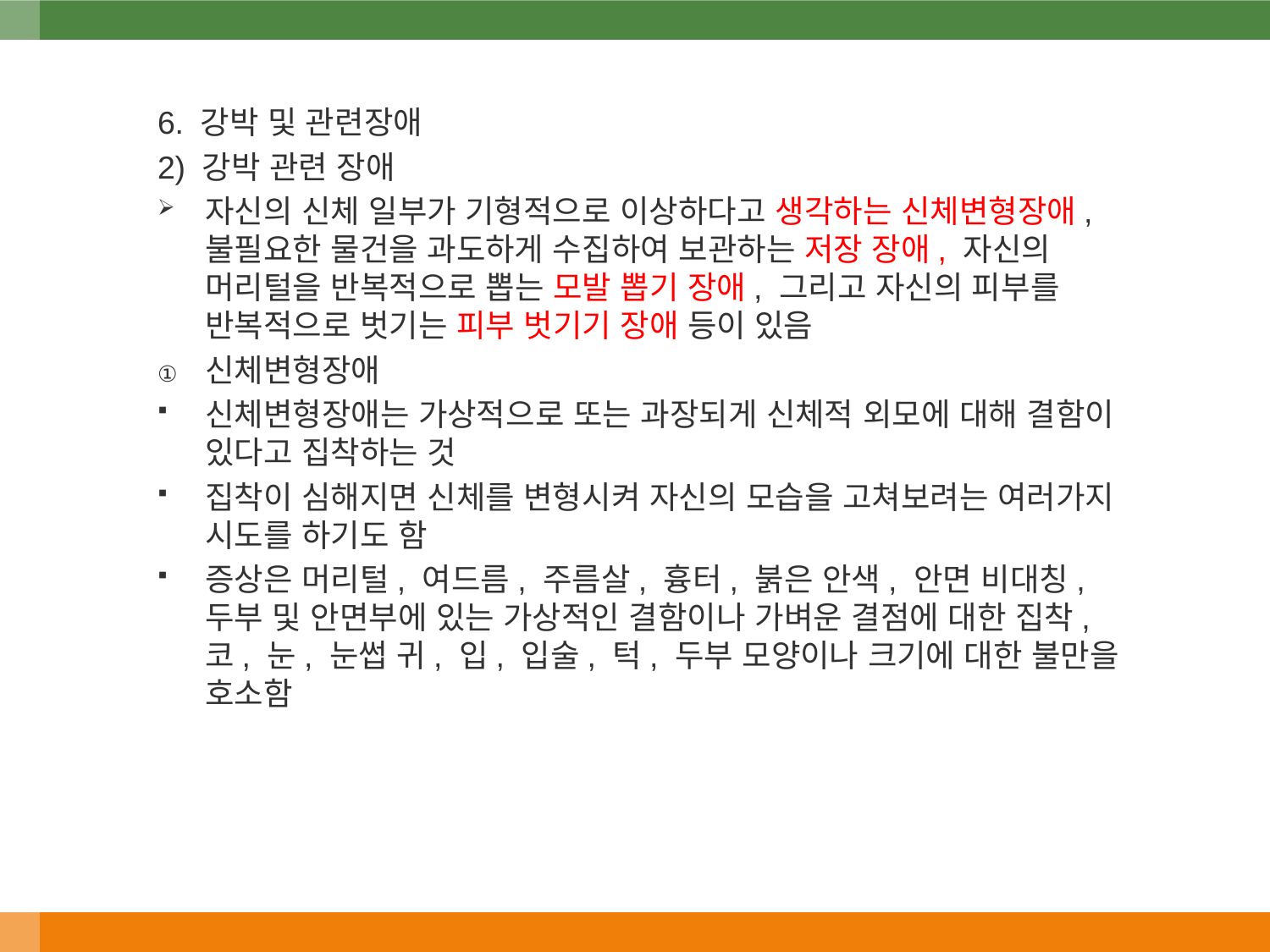

6. 강박 및 관련장애
2) 강박 관련 장애
자신의 신체 일부가 기형적으로 이상하다고 생각하는 신체변형장애, 불필요한 물건을 과도하게 수집하여 보관하는 저장 장애, 자신의 머리털을 반복적으로 뽑는 모발 뽑기 장애, 그리고 자신의 피부를 반복적으로 벗기는 피부 벗기기 장애 등이 있음
신체변형장애
신체변형장애는 가상적으로 또는 과장되게 신체적 외모에 대해 결함이 있다고 집착하는 것
집착이 심해지면 신체를 변형시켜 자신의 모습을 고쳐보려는 여러가지 시도를 하기도 함
증상은 머리털, 여드름, 주름살, 흉터, 붉은 안색, 안면 비대칭, 두부 및 안면부에 있는 가상적인 결함이나 가벼운 결점에 대한 집착, 코, 눈, 눈썹 귀, 입, 입술, 턱, 두부 모양이나 크기에 대한 불만을 호소함